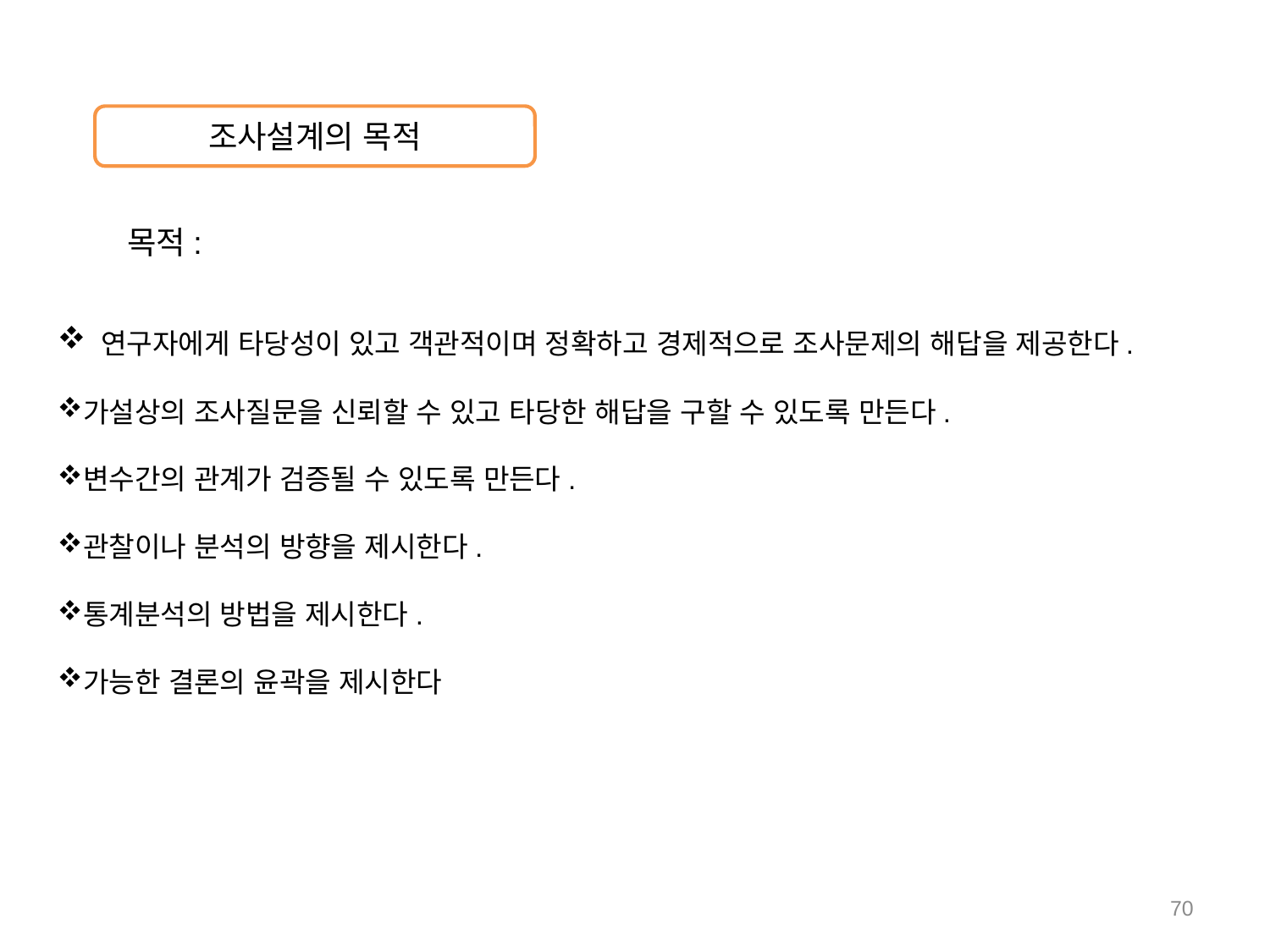

조사설계의 목적
목적:
 연구자에게 타당성이 있고 객관적이며 정확하고 경제적으로 조사문제의 해답을 제공한다.

가설상의 조사질문을 신뢰할 수 있고 타당한 해답을 구할 수 있도록 만든다.

변수간의 관계가 검증될 수 있도록 만든다.

관찰이나 분석의 방향을 제시한다.

통계분석의 방법을 제시한다.

가능한 결론의 윤곽을 제시한다
70